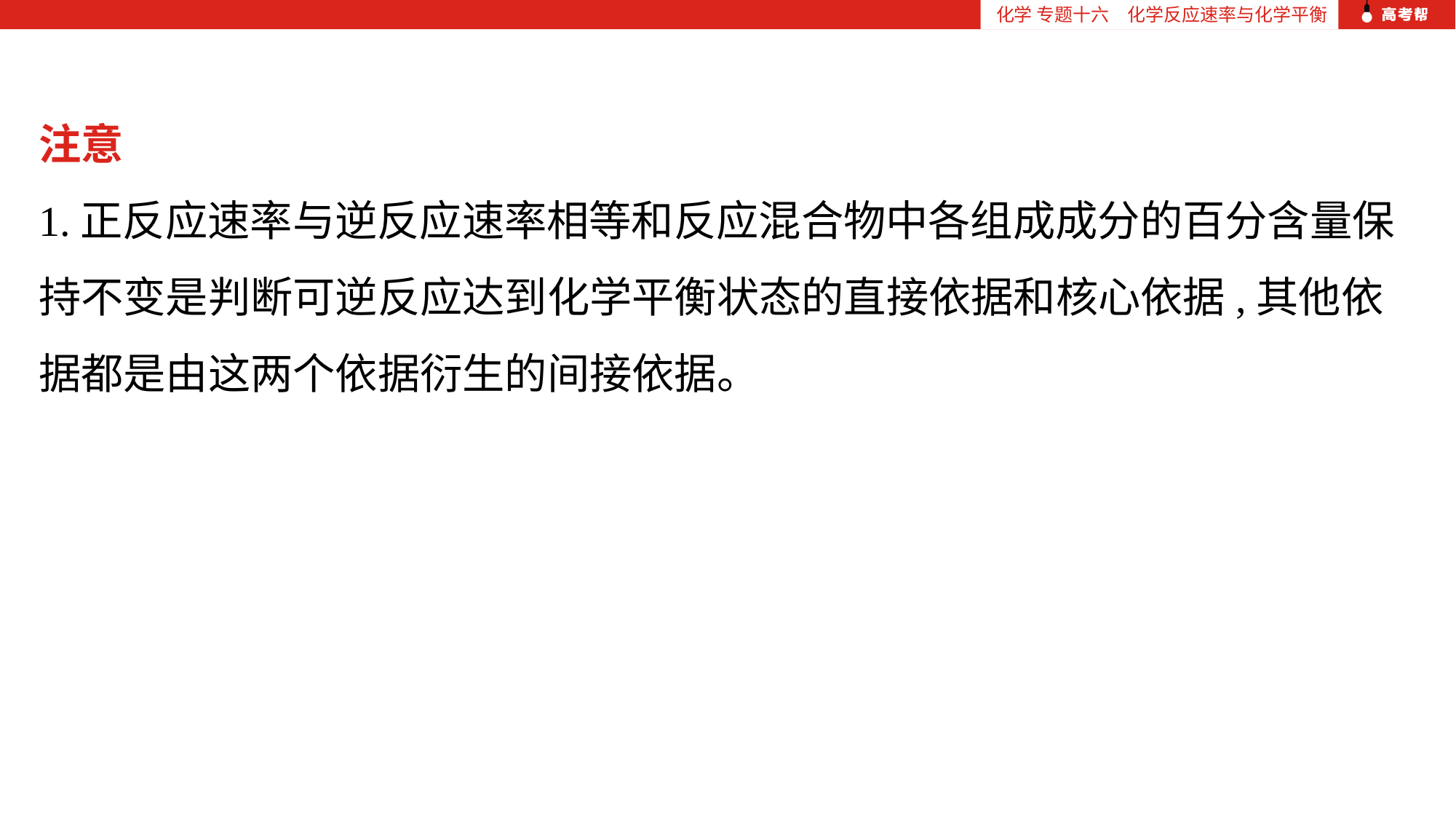

化学 专题十六　化学反应速率与化学平衡
注意
1.正反应速率与逆反应速率相等和反应混合物中各组成成分的百分含量保持不变是判断可逆反应达到化学平衡状态的直接依据和核心依据,其他依据都是由这两个依据衍生的间接依据。